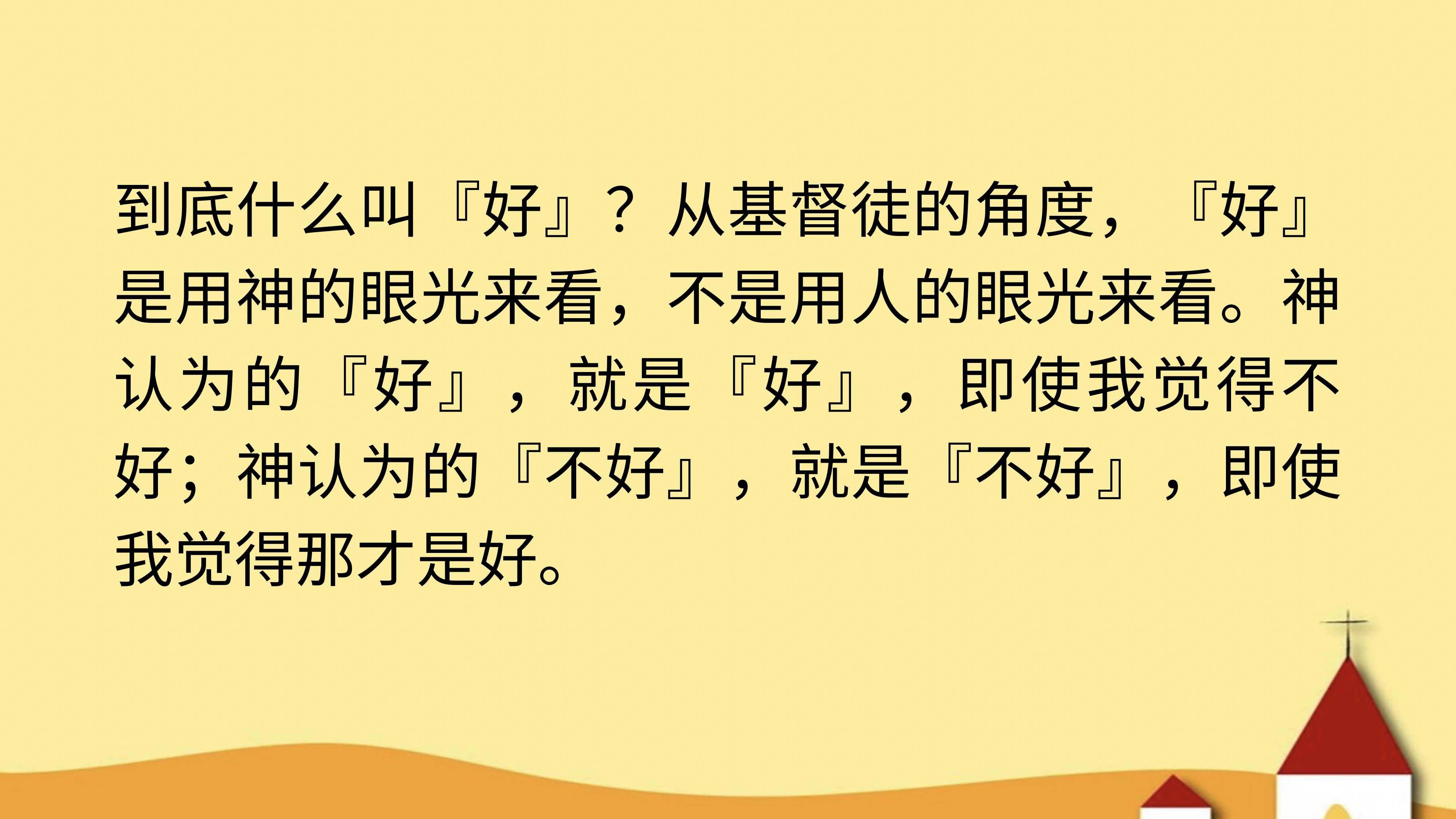

#
到底什么叫『好』？从基督徒的角度，『好』是用神的眼光来看，不是用人的眼光来看。神认为的『好』，就是『好』，即使我觉得不好；神认为的『不好』，就是『不好』，即使我觉得那才是好。